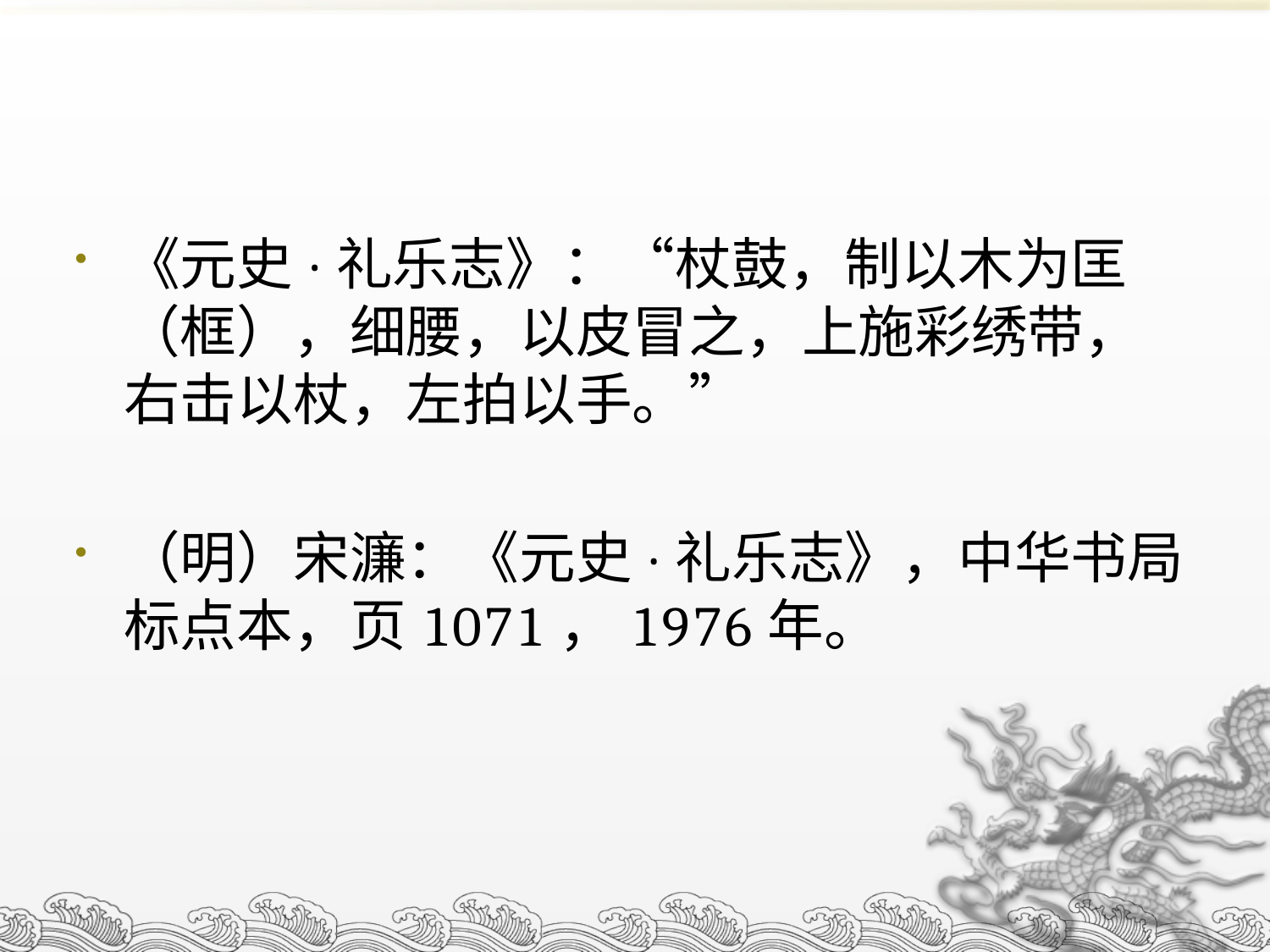

#
《元史·礼乐志》：“杖鼓，制以木为匡（框），细腰，以皮冒之，上施彩绣带，右击以杖，左拍以手。”

（明）宋濂：《元史·礼乐志》，中华书局标点本，页1071，1976年。